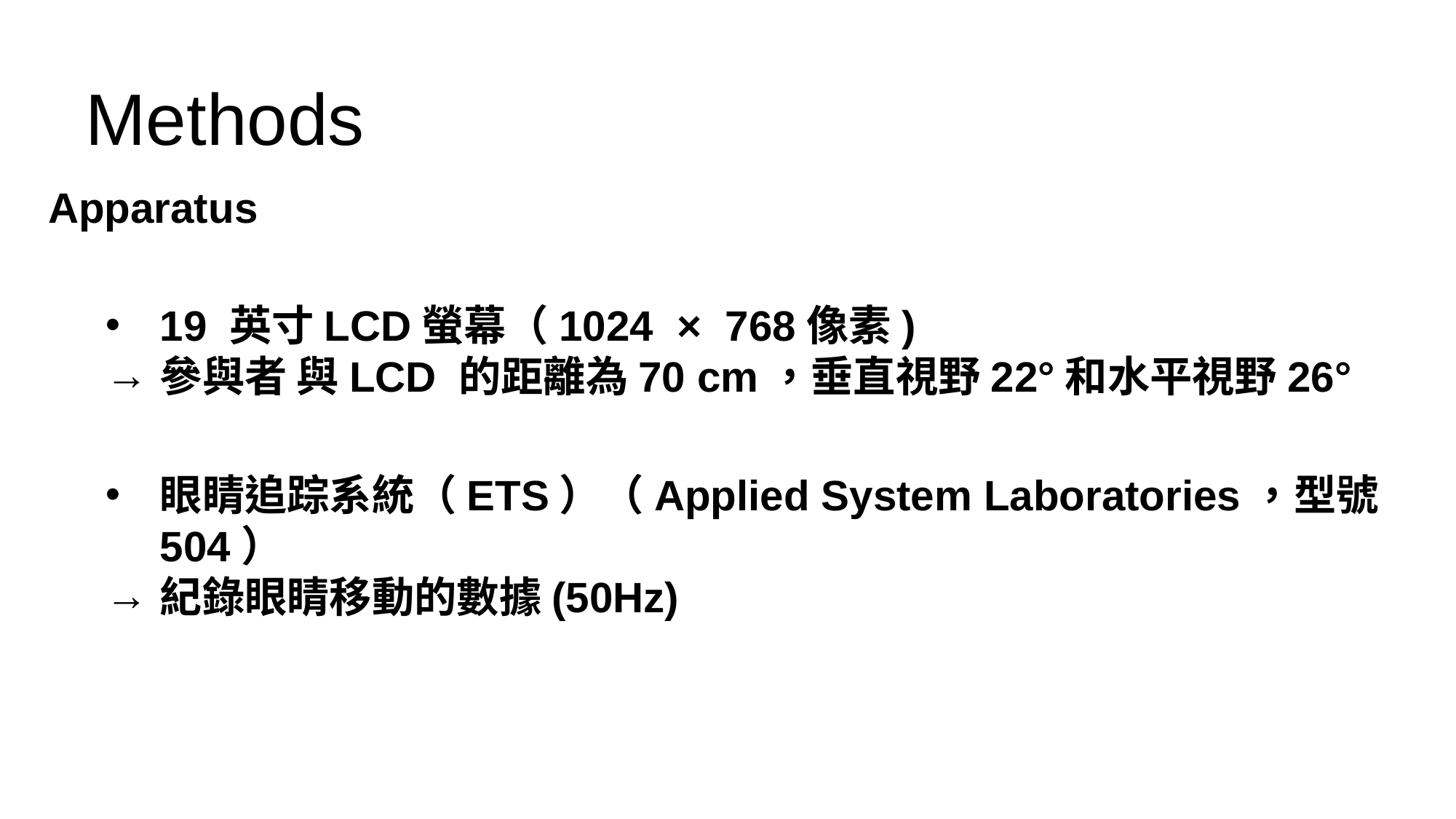

Methods
Apparatus
19 英寸LCD螢幕（1024  ×  768像素)
參與者 與LCD 的距離為70 cm，垂直視野22°和水平視野26°
眼睛追踪系統（ETS）（Applied System Laboratories，型號504）
紀錄眼睛移動的數據(50Hz)